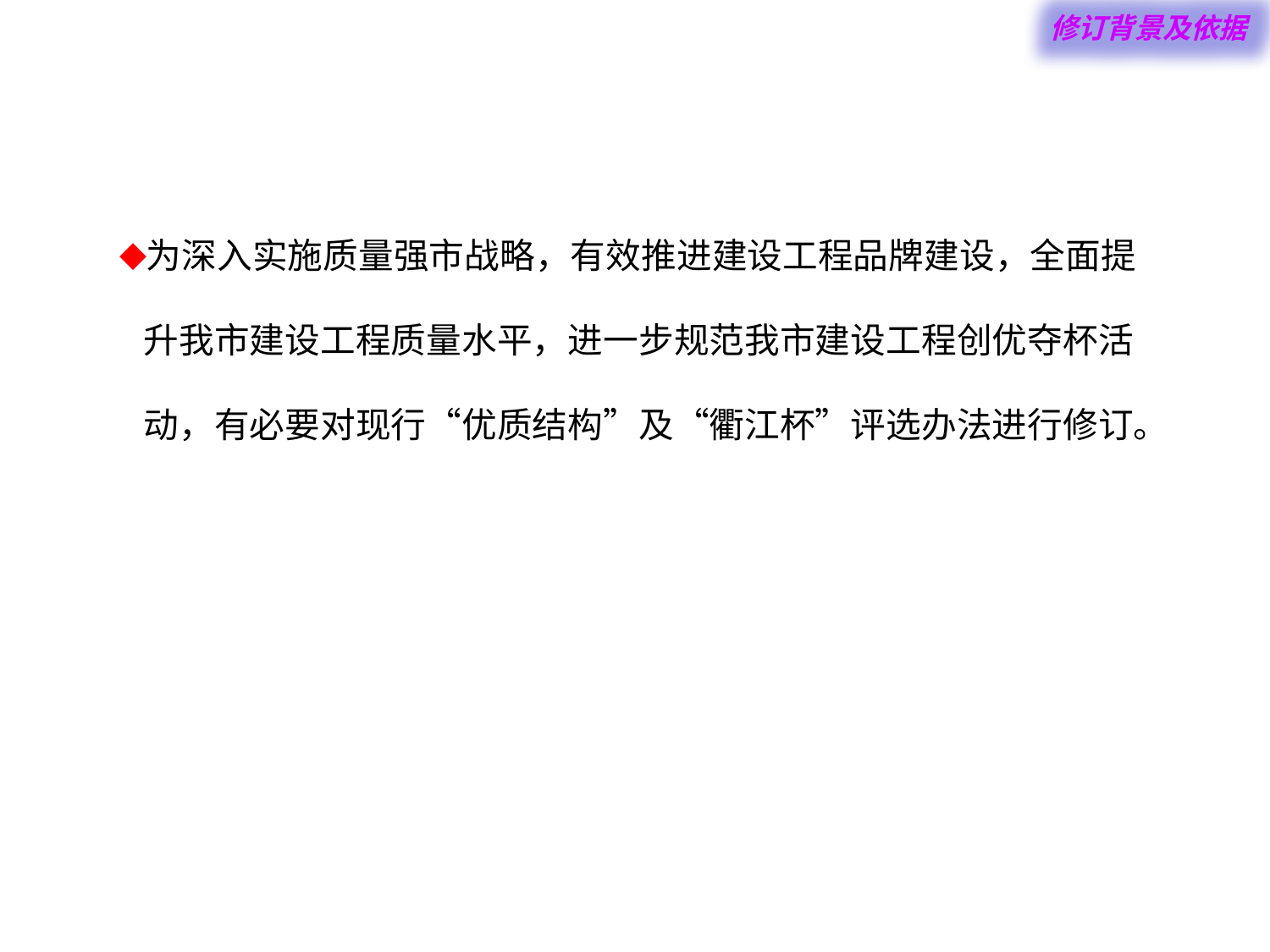

修订背景及依据
为深入实施质量强市战略，有效推进建设工程品牌建设，全面提
  升我市建设工程质量水平，进一步规范我市建设工程创优夺杯活
  动，有必要对现行“优质结构”及“衢江杯”评选办法进行修订。